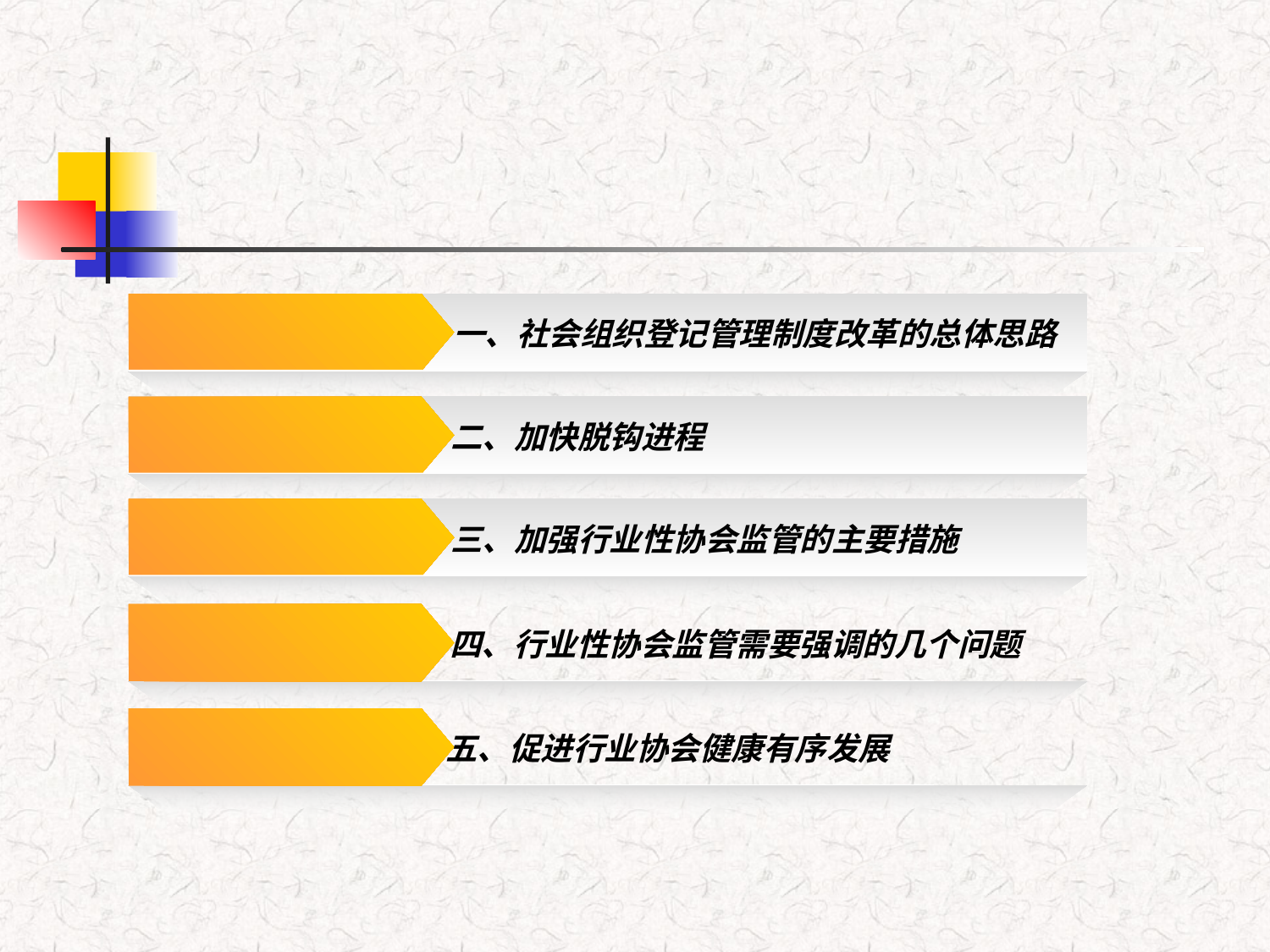

一、社会组织登记管理制度改革的总体思路

二、加快脱钩进程

三、加强行业性协会监管的主要措施

四、行业性协会监管需要强调的几个问题

五、促进行业协会健康有序发展